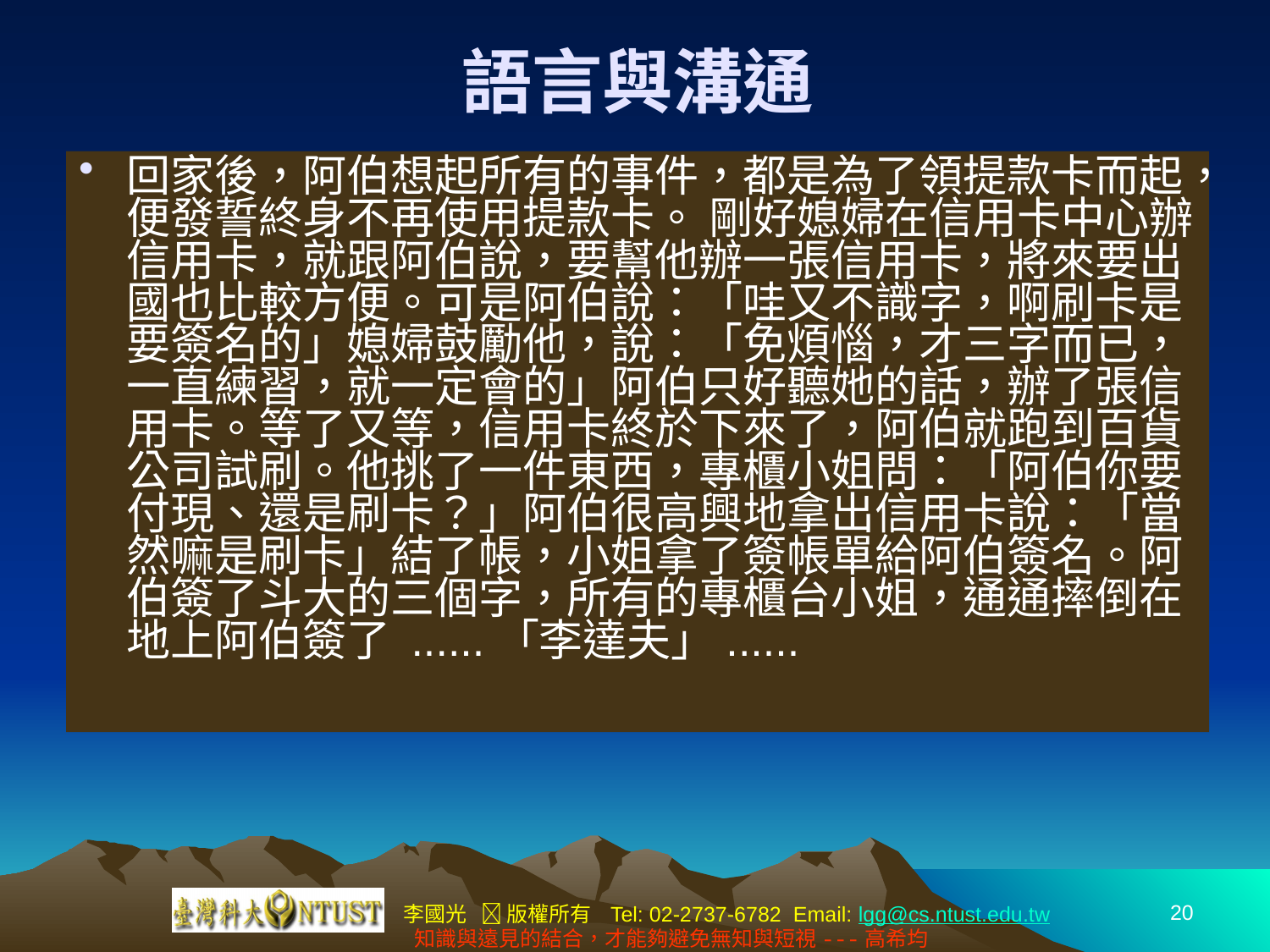

# 語言與溝通
回家後，阿伯想起所有的事件，都是為了領提款卡而起，便發誓終身不再使用提款卡。 剛好媳婦在信用卡中心辦信用卡，就跟阿伯說，要幫他辦一張信用卡，將來要出國也比較方便。可是阿伯說：「哇又不識字，啊刷卡是要簽名的」媳婦鼓勵他，說：「免煩惱，才三字而已，一直練習，就一定會的」阿伯只好聽她的話，辦了張信用卡。等了又等，信用卡終於下來了，阿伯就跑到百貨公司試刷。他挑了一件東西，專櫃小姐問：「阿伯你要付現、還是刷卡？」阿伯很高興地拿出信用卡說：「當然嘛是刷卡」結了帳，小姐拿了簽帳單給阿伯簽名。阿伯簽了斗大的三個字，所有的專櫃台小姐，通通摔倒在地上阿伯簽了 ......「李達夫」......
20